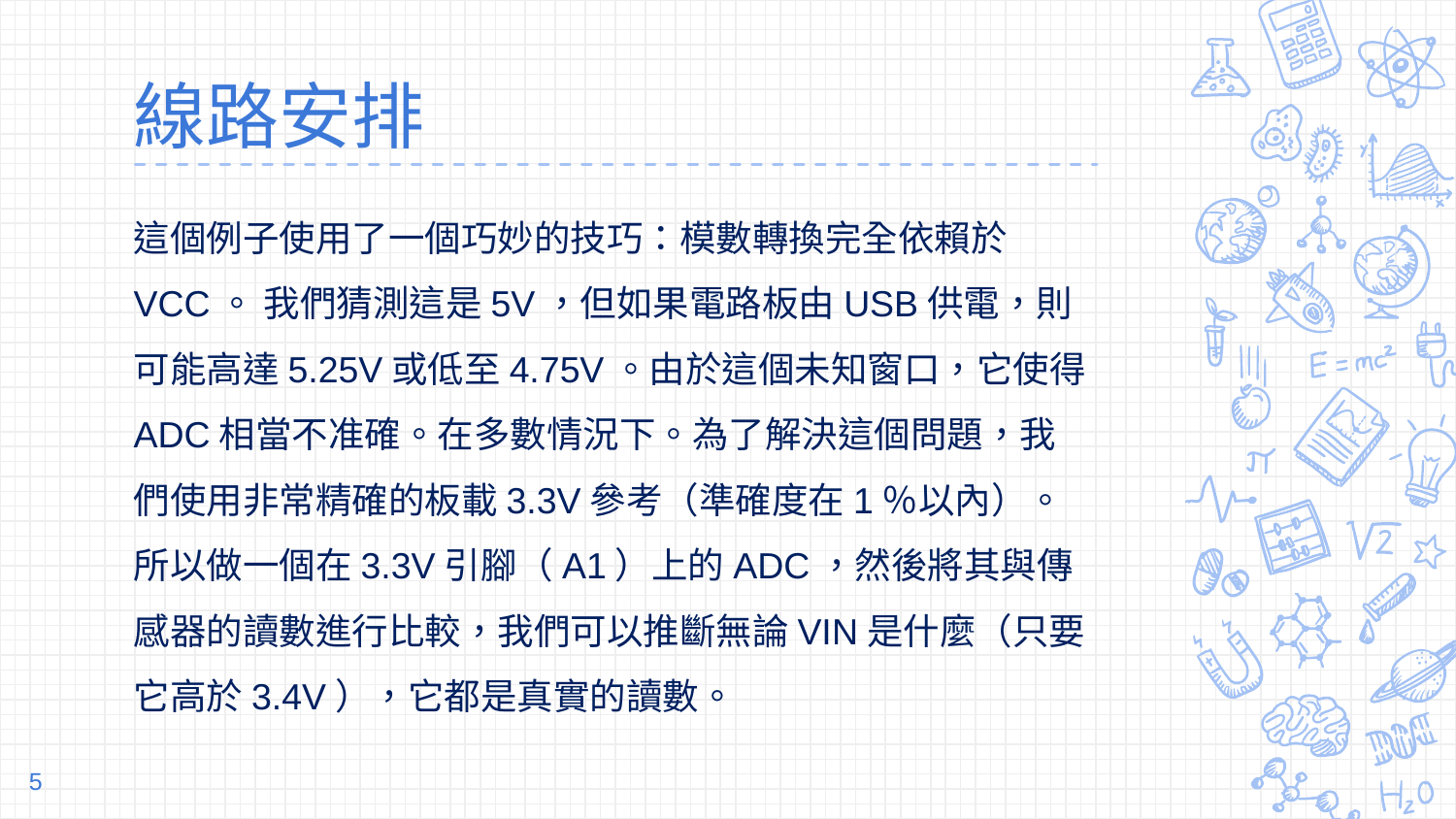

# 線路安排
這個例子使用了一個巧妙的技巧：模數轉換完全依賴於VCC。 我們猜測這是5V，但如果電路板由USB供電，則可能高達5.25V或低至4.75V。由於這個未知窗口，它使得ADC相當不准確。在多數情況下。為了解決這個問題，我們使用非常精確的板載3.3V參考（準確度在1％以內）。所以做一個在3.3V引腳（A1）上的ADC，然後將其與傳感器的讀數進行比較，我們可以推斷無論VIN是什麼（只要它高於3.4V），它都是真實的讀數。
5